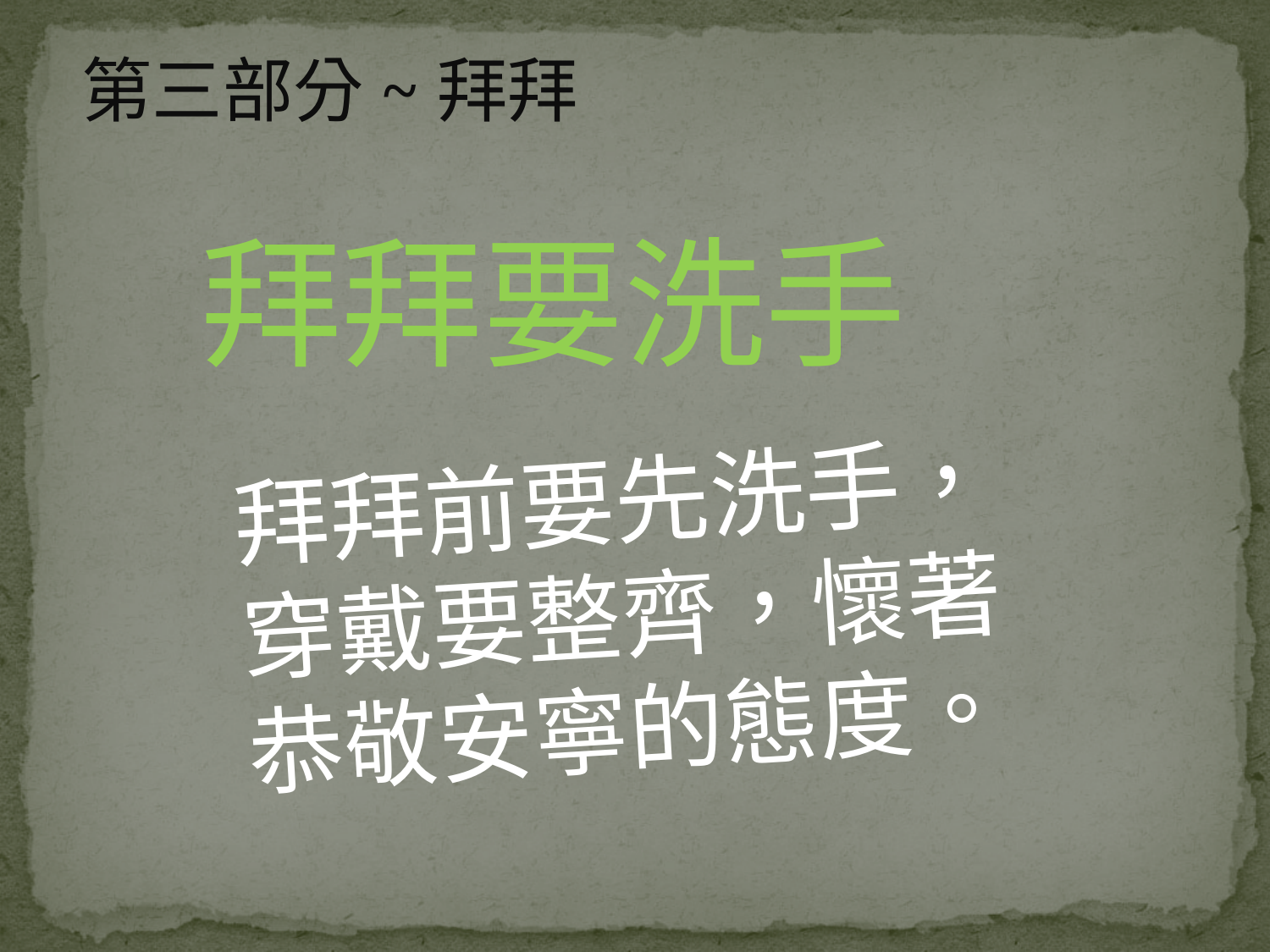

第三部分~拜拜
拜拜要洗手
拜拜前要先洗手，穿戴要整齊，懷著恭敬安寧的態度。